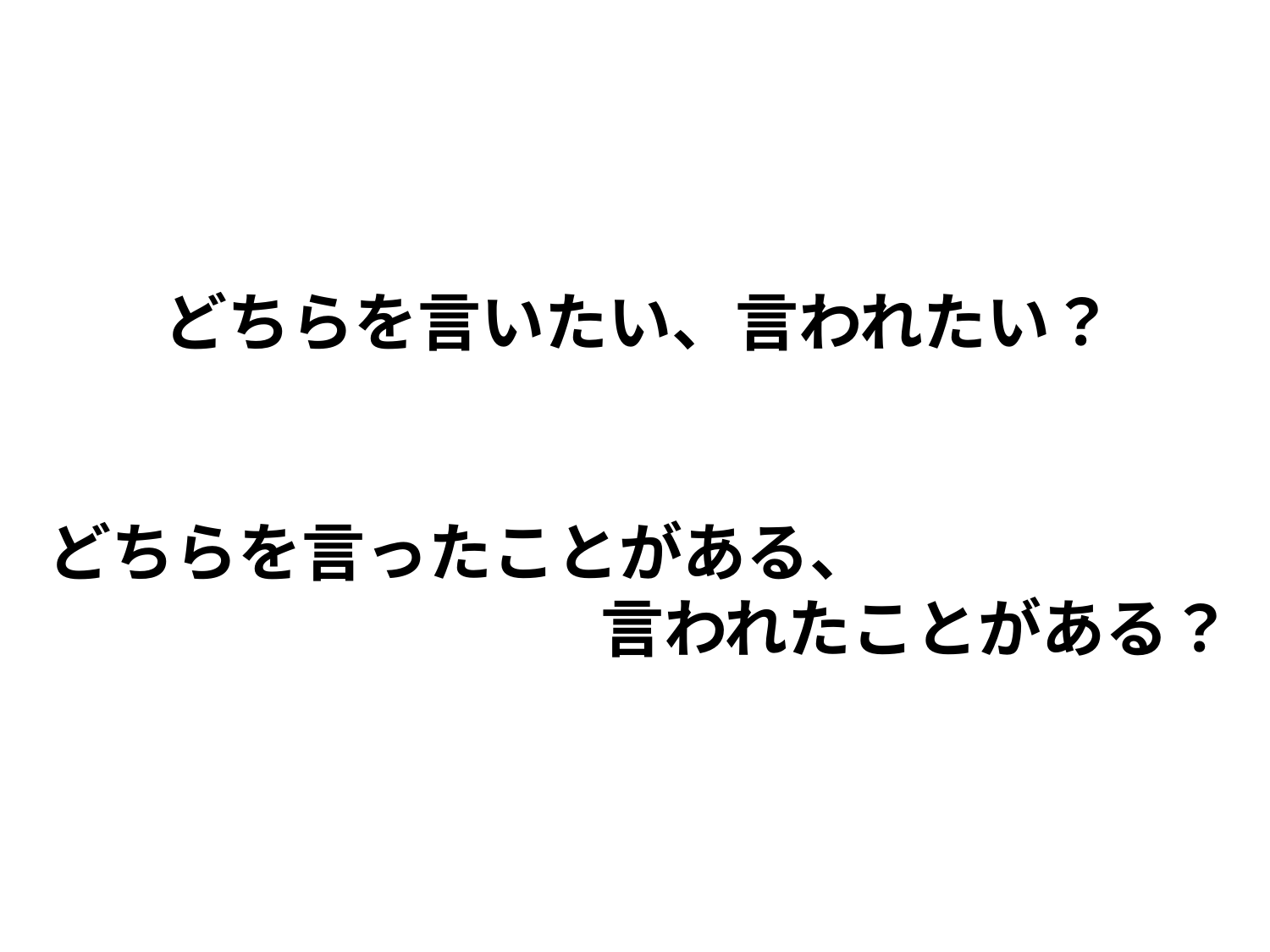

どちらを言いたい、言われたい？
どちらを言ったことがある、
言われたことがある？